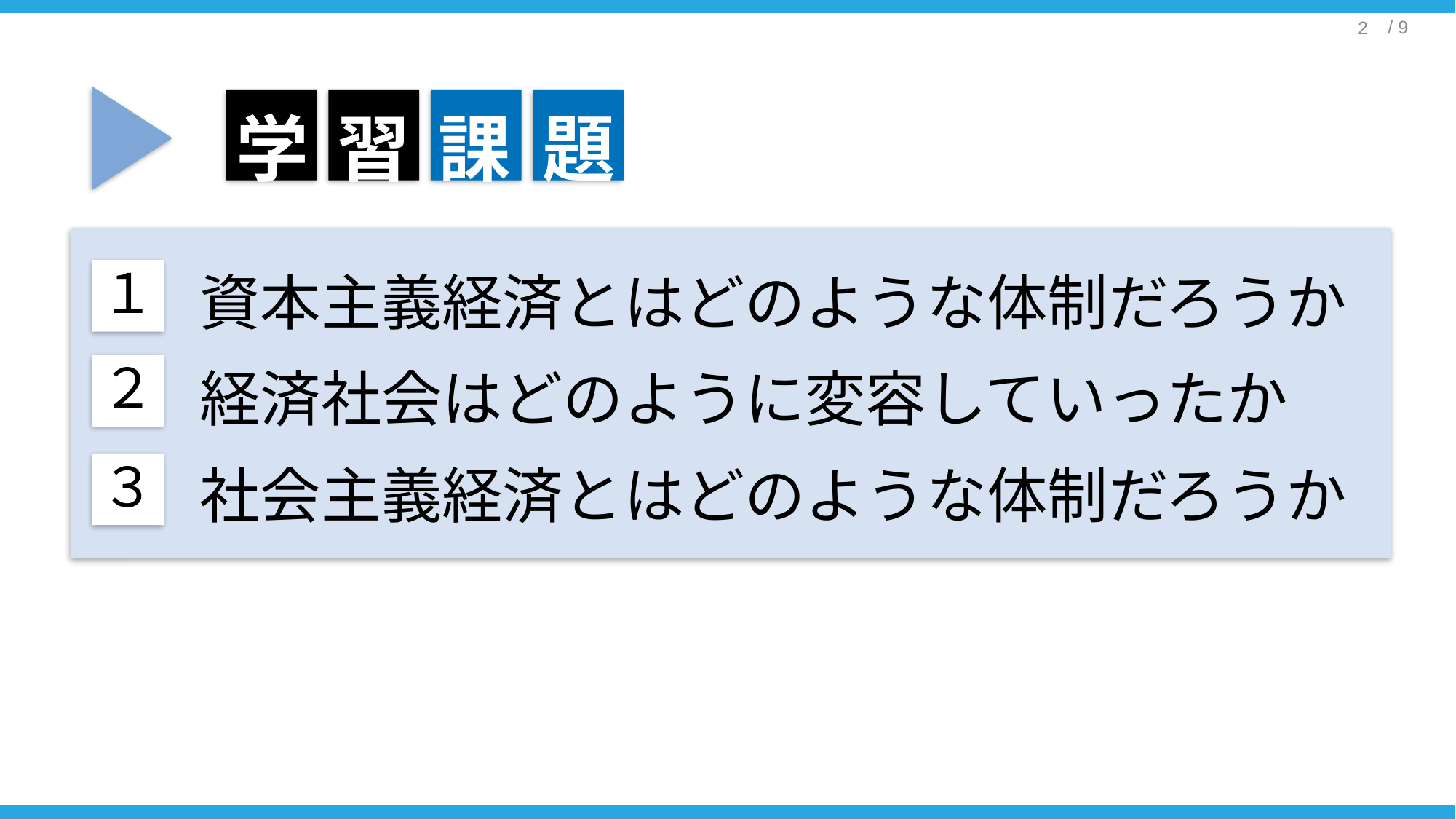

学
習
課
題

資本主義経済とはどのような体制だろうか
経済社会はどのように変容していったか
社会主義経済とはどのような体制だろうか
１

２

３